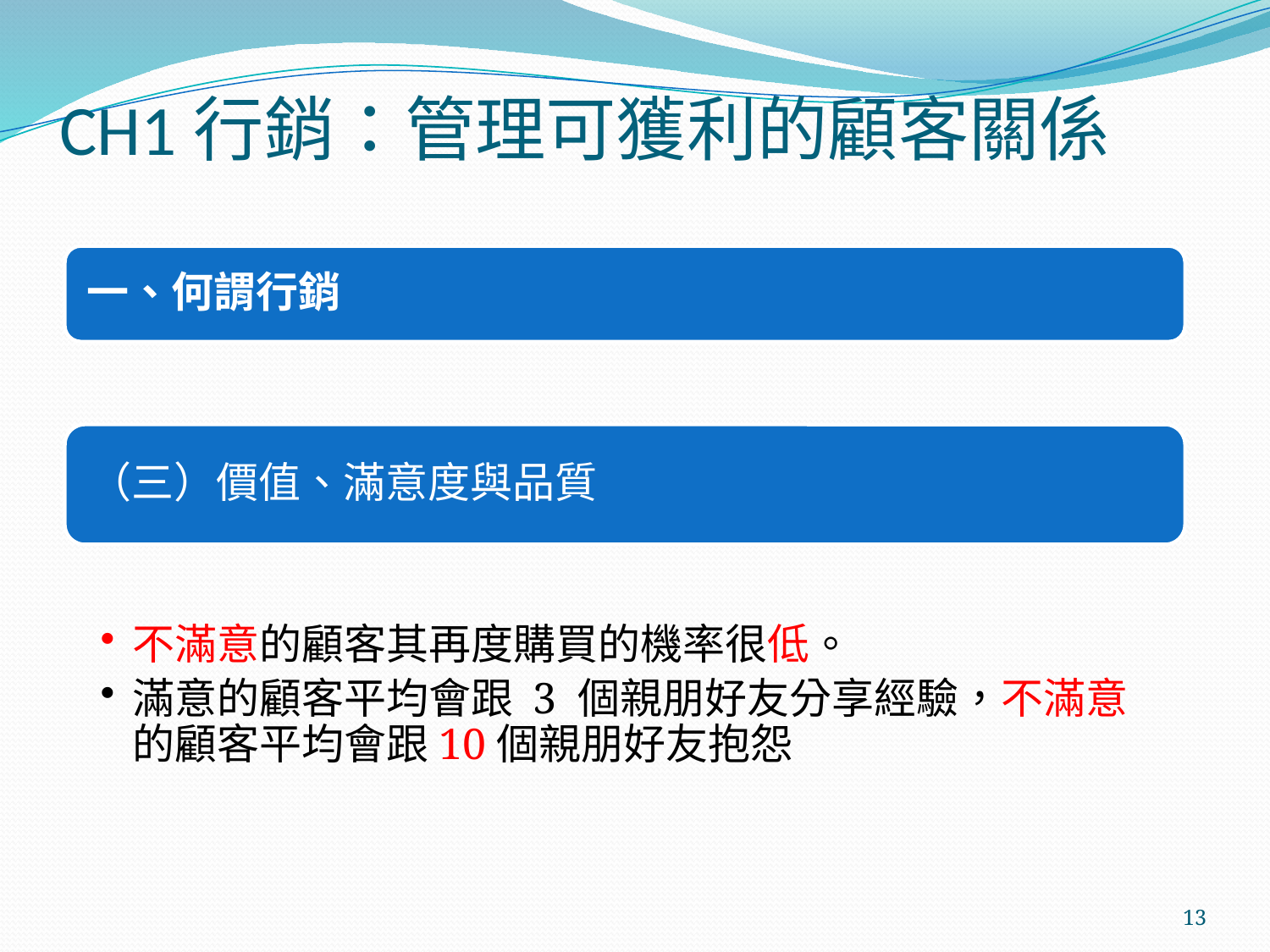

# CH1行銷：管理可獲利的顧客關係
一、何謂行銷
（三）價值、滿意度與品質

不滿意的顧客其再度購買的機率很低。
滿意的顧客平均會跟 3 個親朋好友分享經驗，不滿意的顧客平均會跟10個親朋好友抱怨
13